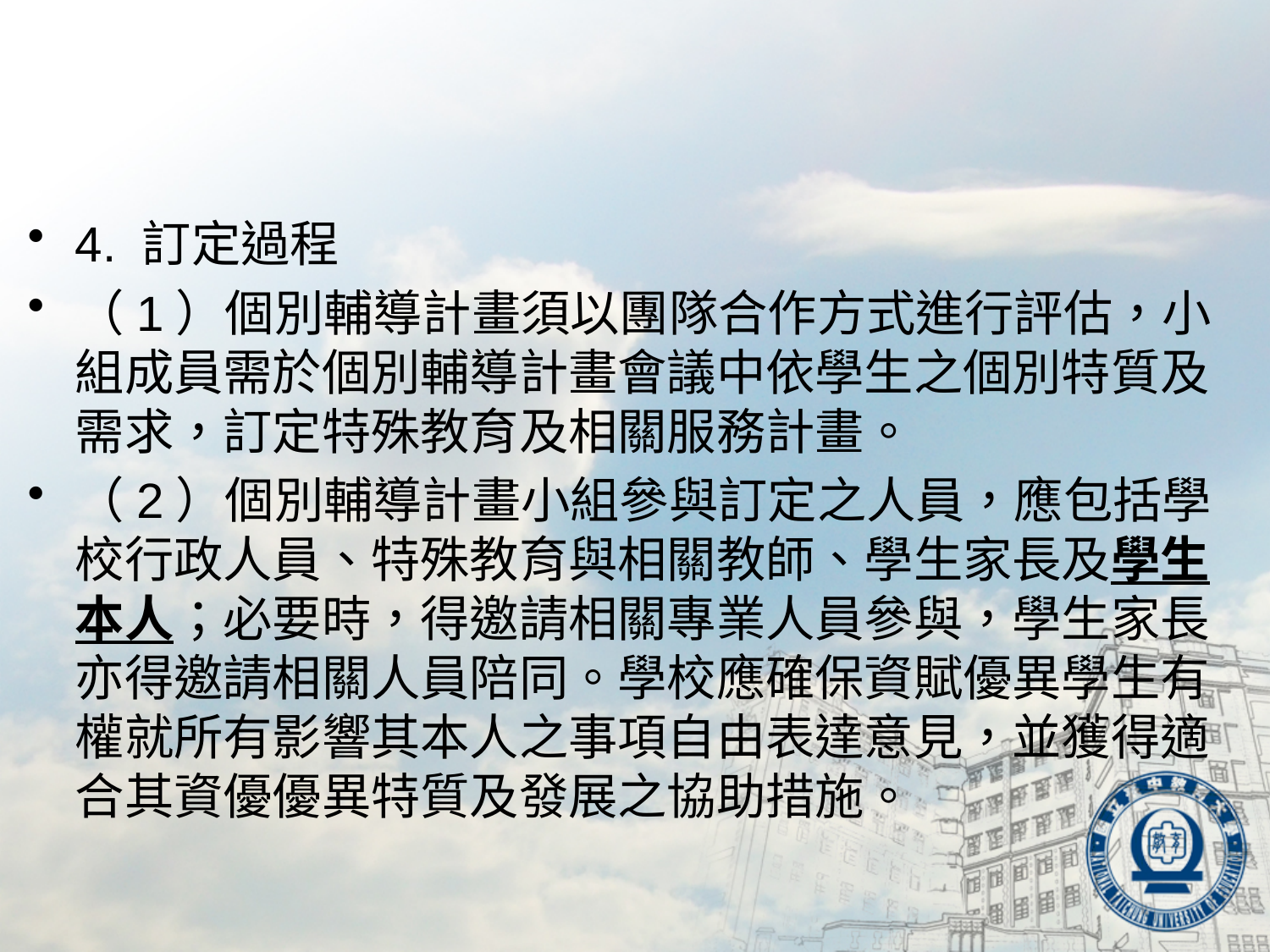

#
4. 訂定過程
（1）個別輔導計畫須以團隊合作方式進行評估，小組成員需於個別輔導計畫會議中依學生之個別特質及需求，訂定特殊教育及相關服務計畫。
（2）個別輔導計畫小組參與訂定之人員，應包括學校行政人員、特殊教育與相關教師、學生家長及學生本人；必要時，得邀請相關專業人員參與，學生家長亦得邀請相關人員陪同。學校應確保資賦優異學生有權就所有影響其本人之事項自由表達意見，並獲得適合其資優優異特質及發展之協助措施。